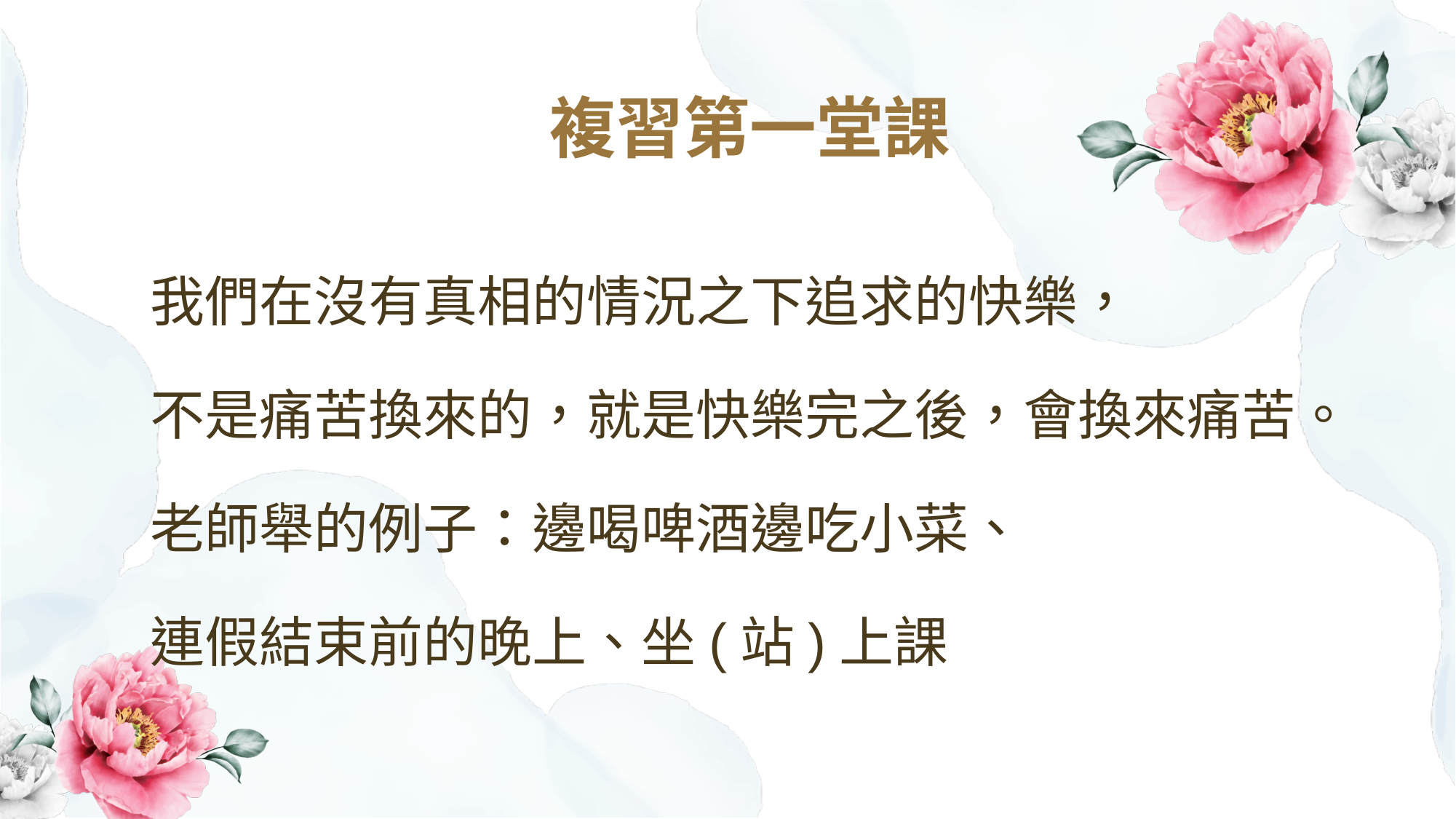

# 複習第一堂課
我們在沒有真相的情況之下追求的快樂，
不是痛苦換來的，就是快樂完之後，會換來痛苦。
老師舉的例子：邊喝啤酒邊吃小菜、
連假結束前的晚上、坐(站)上課